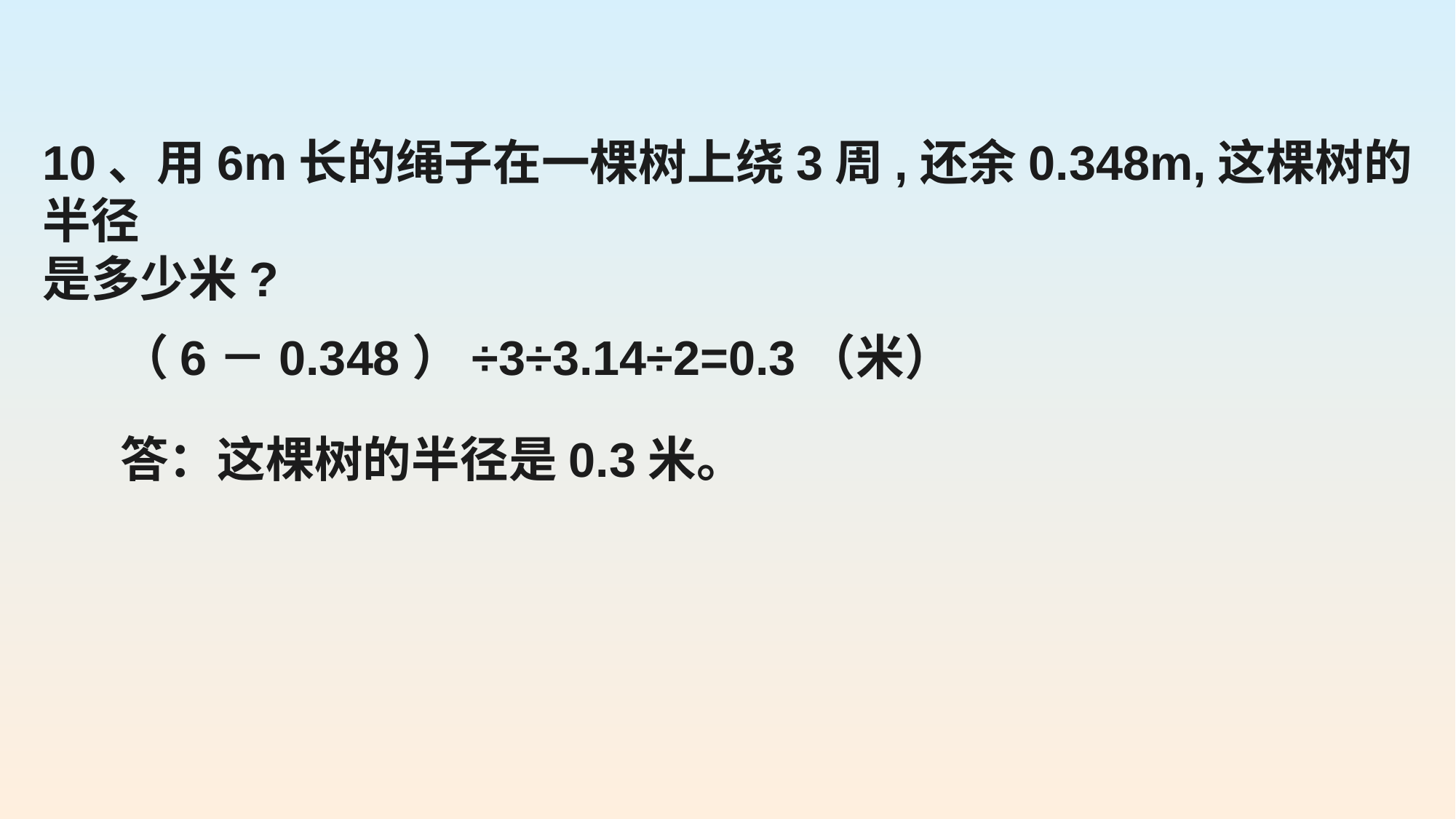

10、用6m长的绳子在一棵树上绕3周,还余0.348m,这棵树的半径
是多少米?
（6－0.348）÷3÷3.14÷2=0.3（米）
答：这棵树的半径是0.3米。